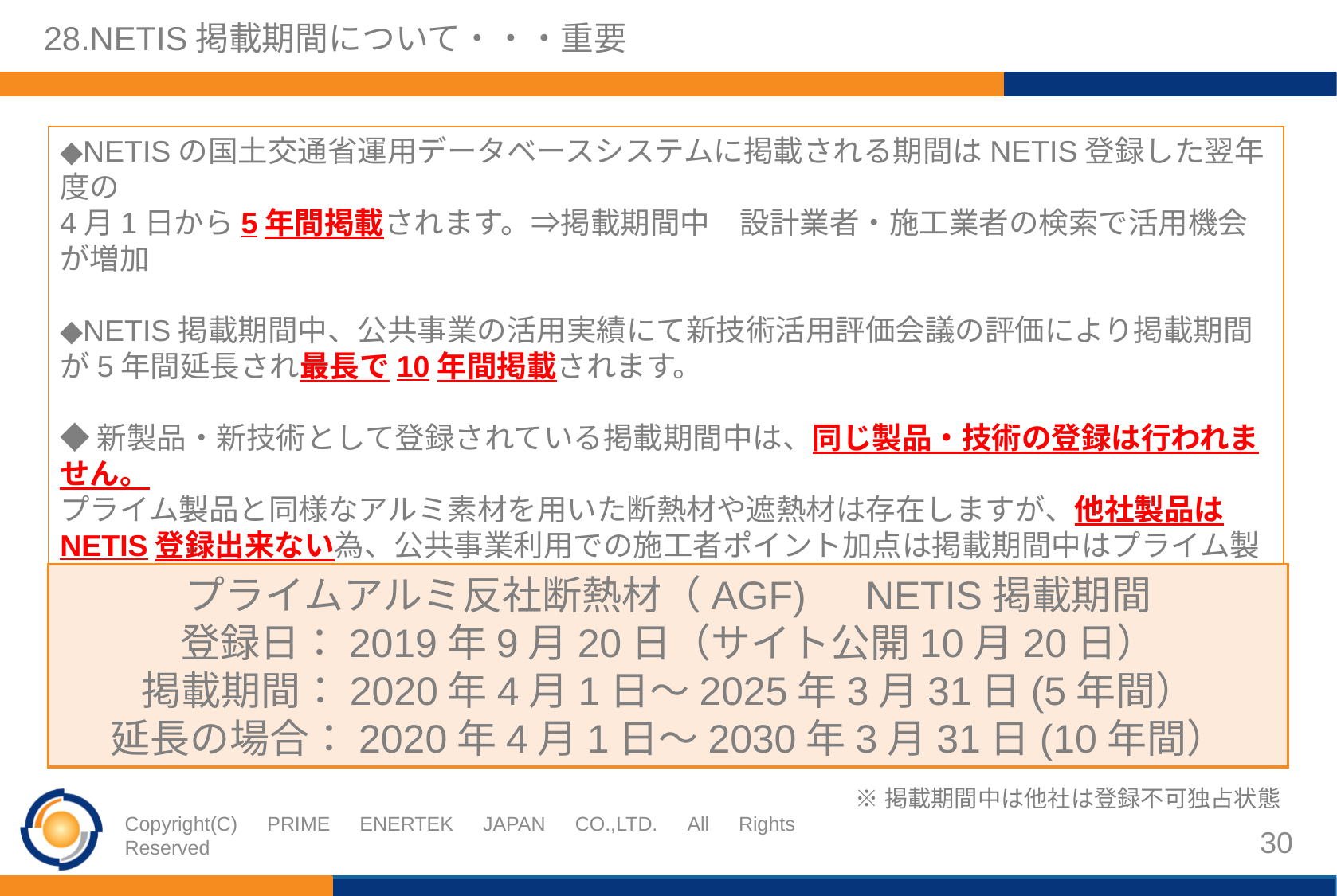

# 28.NETIS掲載期間について・・・重要
◆NETISの国土交通省運用データベースシステムに掲載される期間はNETIS登録した翌年度の
4月1日から5年間掲載されます。⇒掲載期間中　設計業者・施工業者の検索で活用機会が増加

◆NETIS掲載期間中、公共事業の活用実績にて新技術活用評価会議の評価により掲載期間が5年間延長され最長で10年間掲載されます。

◆新製品・新技術として登録されている掲載期間中は、同じ製品・技術の登録は行われません。
プライム製品と同様なアルミ素材を用いた断熱材や遮熱材は存在しますが、他社製品はNETIS登録出来ない為、公共事業利用での施工者ポイント加点は掲載期間中はプライム製品のみとなります。
施工者側はポイント加点により入札の際にプラス評価を求めているので公共事業では同様な製品でもNETIS登録製品を優先されます。
プライムアルミ反社断熱材（AGF)　NETIS掲載期間
登録日：2019年9月20日（サイト公開10月20日）
掲載期間：2020年4月1日〜2025年3月31日(5年間）
延長の場合：2020年4月1日〜2030年3月31日(10年間）
※掲載期間中は他社は登録不可独占状態
Copyright(C)　PRIME　ENERTEK　JAPAN　CO.,LTD.　All　Rights　Reserved
30